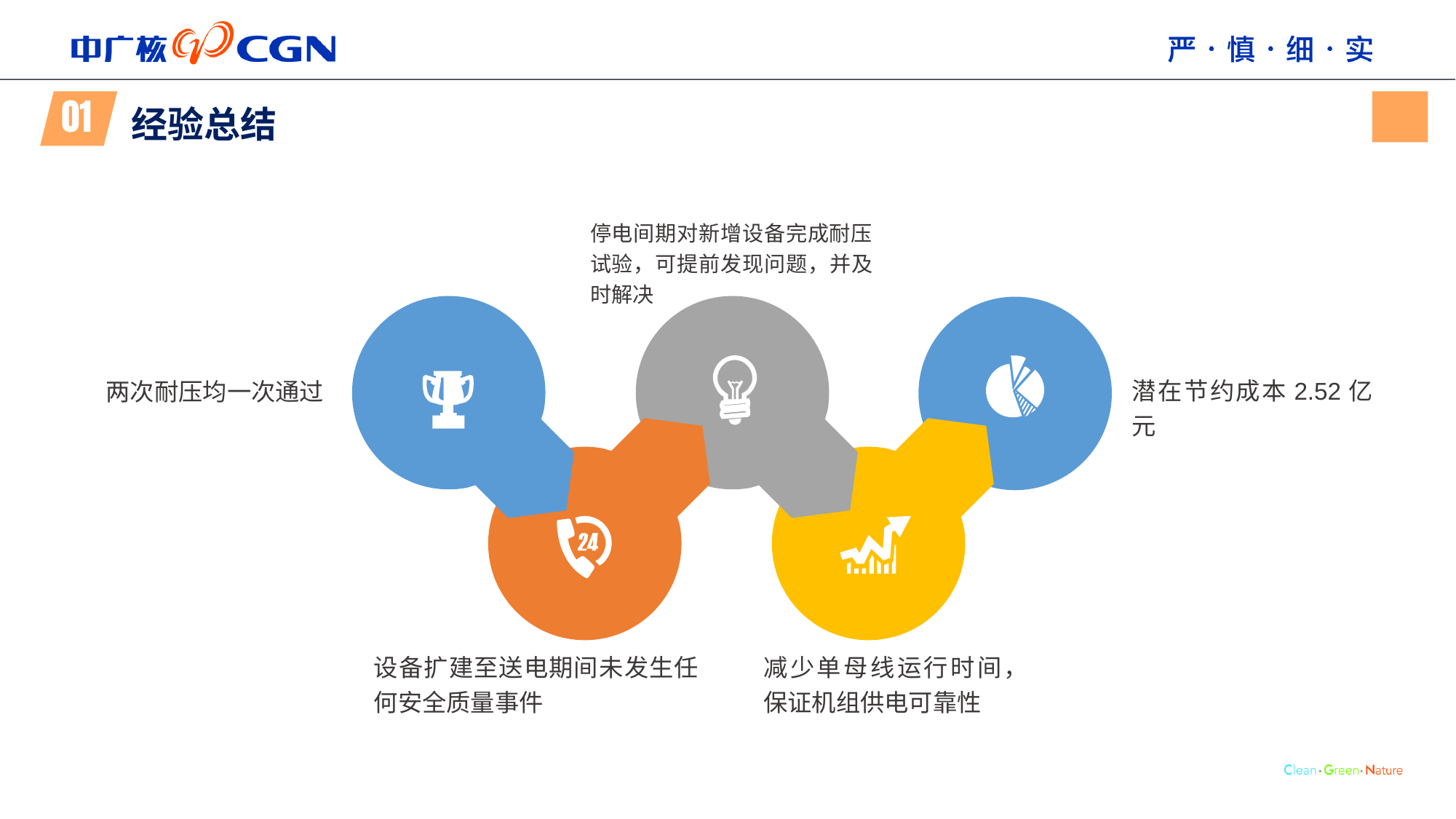

01

经验总结
停电间期对新增设备完成耐压试验，可提前发现问题，并及时解决

潜在节约成本2.52亿元
两次耐压均一次通过

设备扩建至送电期间未发生任何安全质量事件
减少单母线运行时间，保证机组供电可靠性